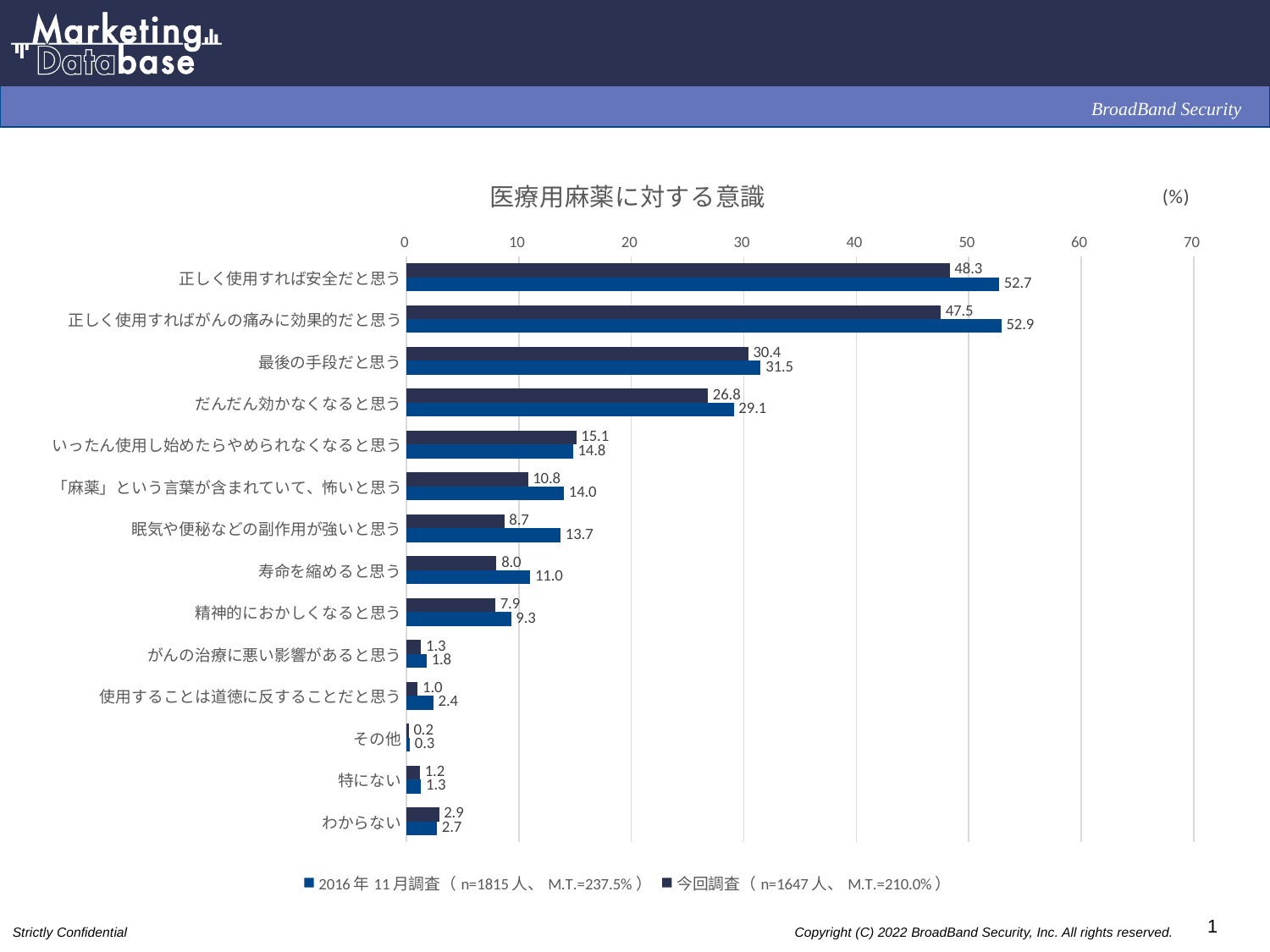

### Chart: 医療用麻薬に対する意識

| Category | 今回調査（n=1647人、M.T.=210.0%） | 2016年11月調査（n=1815人、M.T.=237.5%） |
|---|---|---|
| 正しく使用すれば安全だと思う | 48.3 | 52.7 |
| 正しく使用すればがんの痛みに効果的だと思う | 47.5 | 52.9 |
| 最後の手段だと思う | 30.4 | 31.5 |
| だんだん効かなくなると思う | 26.8 | 29.1 |
| いったん使用し始めたらやめられなくなると思う | 15.1 | 14.8 |
| 「麻薬」という言葉が含まれていて、怖いと思う | 10.8 | 14.0 |
| 眠気や便秘などの副作用が強いと思う | 8.7 | 13.7 |
| 寿命を縮めると思う | 8.0 | 11.0 |
| 精神的におかしくなると思う | 7.9 | 9.3 |
| がんの治療に悪い影響があると思う | 1.3 | 1.8 |
| 使用することは道徳に反することだと思う | 1.0 | 2.4 |
| その他 | 0.2 | 0.3 |
| 特にない | 1.2 | 1.3 |
| わからない | 2.9 | 2.7 |